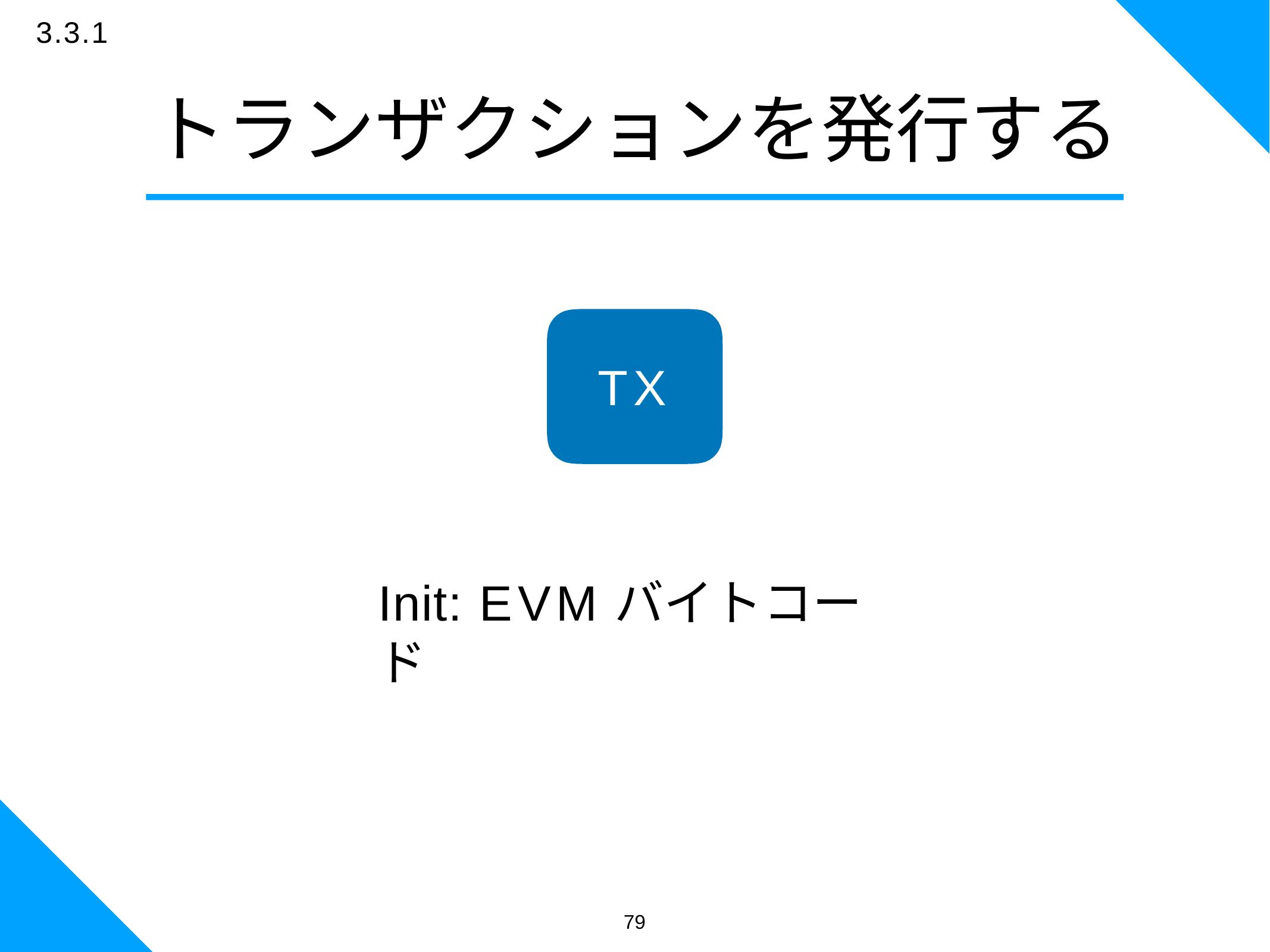

79
3.3.1
# トランザクションを発行する

TX
Init: EVMバイトコード